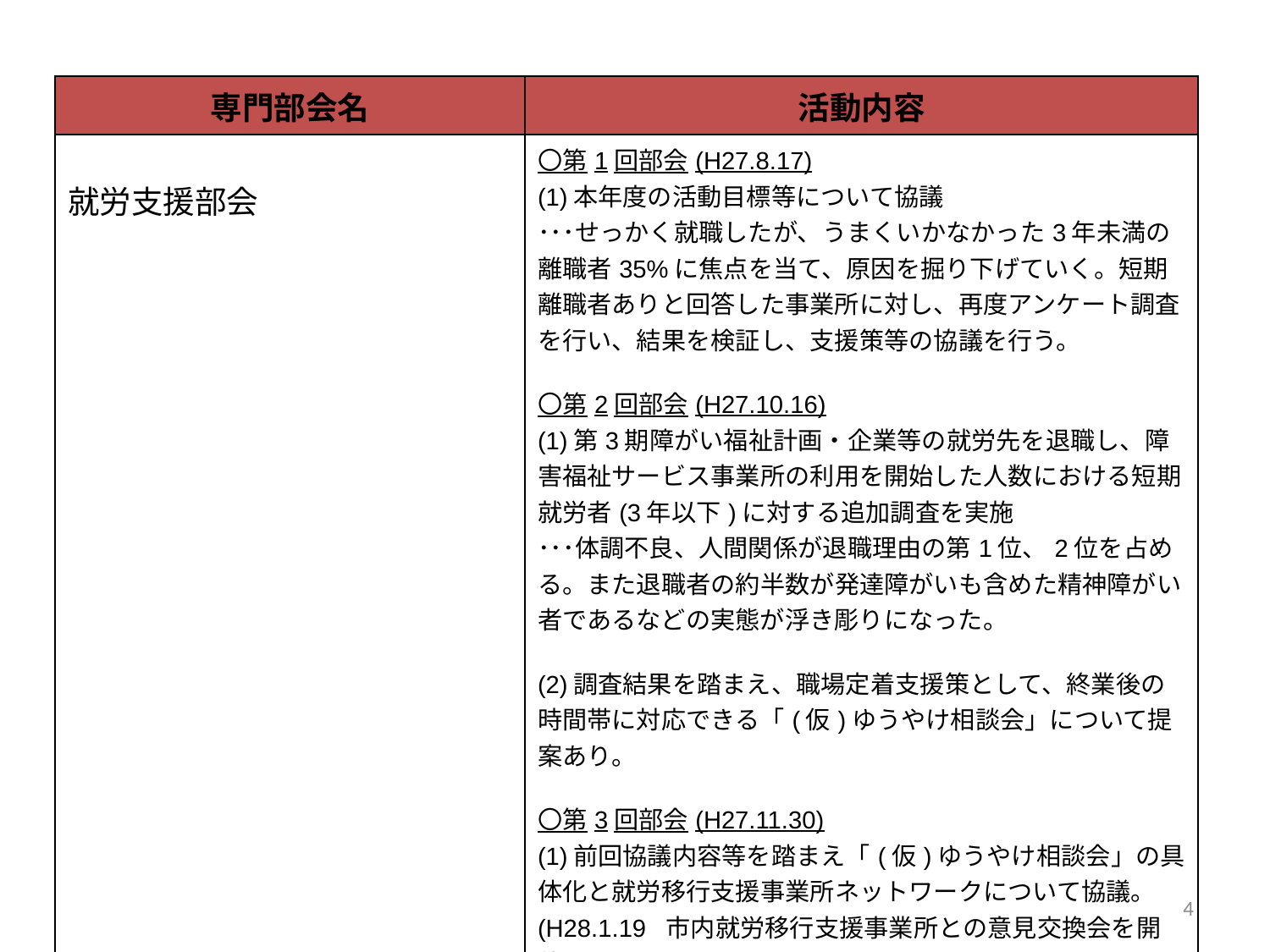

#
| 専門部会名 | 活動内容 |
| --- | --- |
| 就労支援部会 | 〇第1回部会(H27.8.17) (1)本年度の活動目標等について協議 ･･･せっかく就職したが、うまくいかなかった3年未満の離職者35%に焦点を当て、原因を掘り下げていく。短期離職者ありと回答した事業所に対し、再度アンケート調査を行い、結果を検証し、支援策等の協議を行う。 〇第2回部会(H27.10.16) (1)第3期障がい福祉計画・企業等の就労先を退職し、障害福祉サービス事業所の利用を開始した人数における短期就労者(3年以下)に対する追加調査を実施 ･･･体調不良、人間関係が退職理由の第1位、2位を占める。また退職者の約半数が発達障がいも含めた精神障がい者であるなどの実態が浮き彫りになった。 (2)調査結果を踏まえ、職場定着支援策として、終業後の時間帯に対応できる「(仮)ゆうやけ相談会」について提案あり。 〇第3回部会(H27.11.30) (1)前回協議内容等を踏まえ「(仮)ゆうやけ相談会」の具体化と就労移行支援事業所ネットワークについて協議。(H28.1.19 市内就労移行支援事業所との意見交換会を開催) |
4